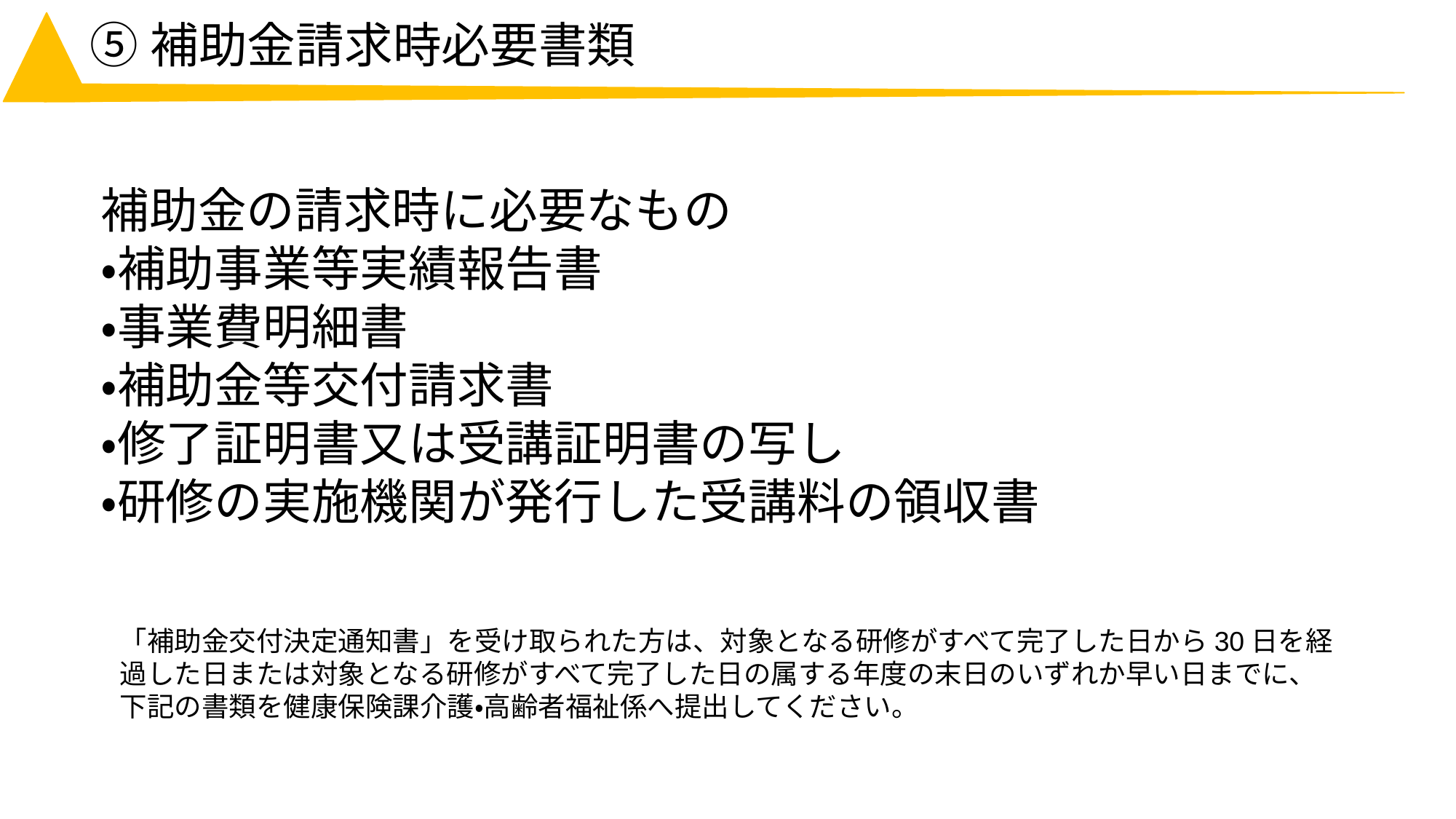

# ⑤補助金請求時必要書類
補助金の請求時に必要なもの
・補助事業等実績報告書
・事業費明細書
・補助金等交付請求書
・修了証明書又は受講証明書の写し
・研修の実施機関が発行した受講料の領収書
「補助金交付決定通知書」を受け取られた方は、対象となる研修がすべて完了した日から30日を経過した日または対象となる研修がすべて完了した日の属する年度の末日のいずれか早い日までに、下記の書類を健康保険課介護・高齢者福祉係へ提出してください。